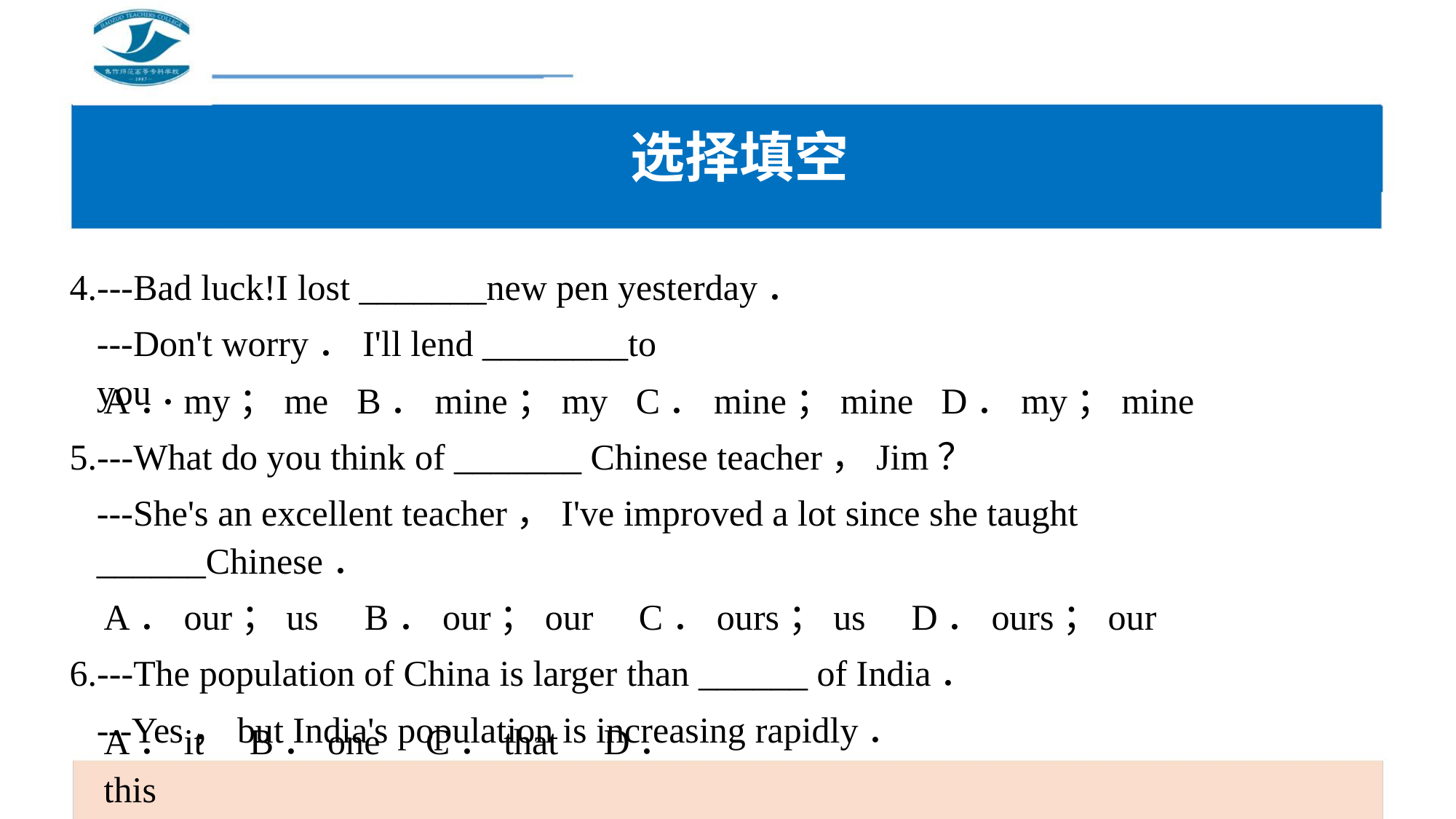

选择填空
4.---Bad luck!I lost _______new pen yesterday．
---Don't worry．I'll lend ________to you．
A．my；me B．mine；my C．mine；mine D．my；mine
5.---What do you think of _______ Chinese teacher，Jim？
---She's an excellent teacher，I've improved a lot since she taught ______Chinese．
A．our；us B．our；our C．ours；us D．ours；our
6.---The population of China is larger than ______ of India．
---Yes，but India's population is increasing rapidly．
A．it B．one C．that D．this